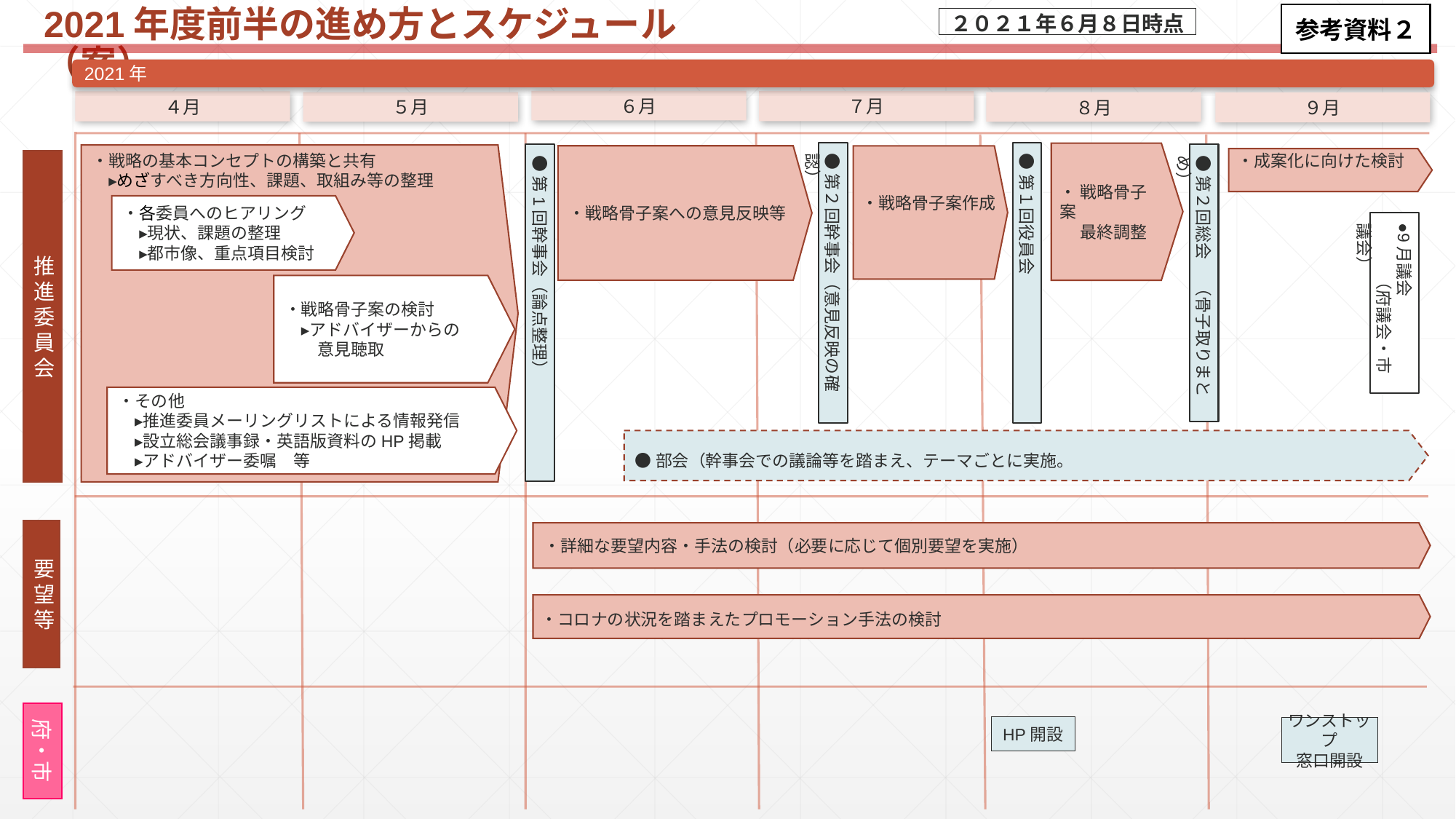

2021年度前半の進め方とスケジュール（案）
参考資料２
２０２１年６月８日時点
2021年
６月
７月
４月
５月
８月
９月
●第２回幹事会（意見反映の確認）
●第１回役員会
・ 戦略骨子案
　 最終調整
●第1回幹事会（論点整理）
●第２回総会　 （骨子取りまとめ）
・戦略の基本コンセプトの構築と共有
　▸めざすべき方向性、課題、取組み等の整理
・戦略骨子案への意見反映等
・戦略骨子案作成
・成案化に向けた検討
推進委員会
・各委員へのヒアリング
　▸現状、課題の整理
　▸都市像、重点項目検討
●9月議会
　　　（府議会・市議会）
・戦略骨子案の検討
　▸アドバイザーからの
　　意見聴取
・その他
　▸推進委員メーリングリストによる情報発信
　▸設立総会議事録・英語版資料のHP掲載
　▸アドバイザー委嘱　等
●部会（幹事会での議論等を踏まえ、テーマごとに実施。
要望等
・詳細な要望内容・手法の検討（必要に応じて個別要望を実施）

・コロナの状況を踏まえたプロモーション手法の検討
府・市
HP開設
ワンストップ
窓口開設